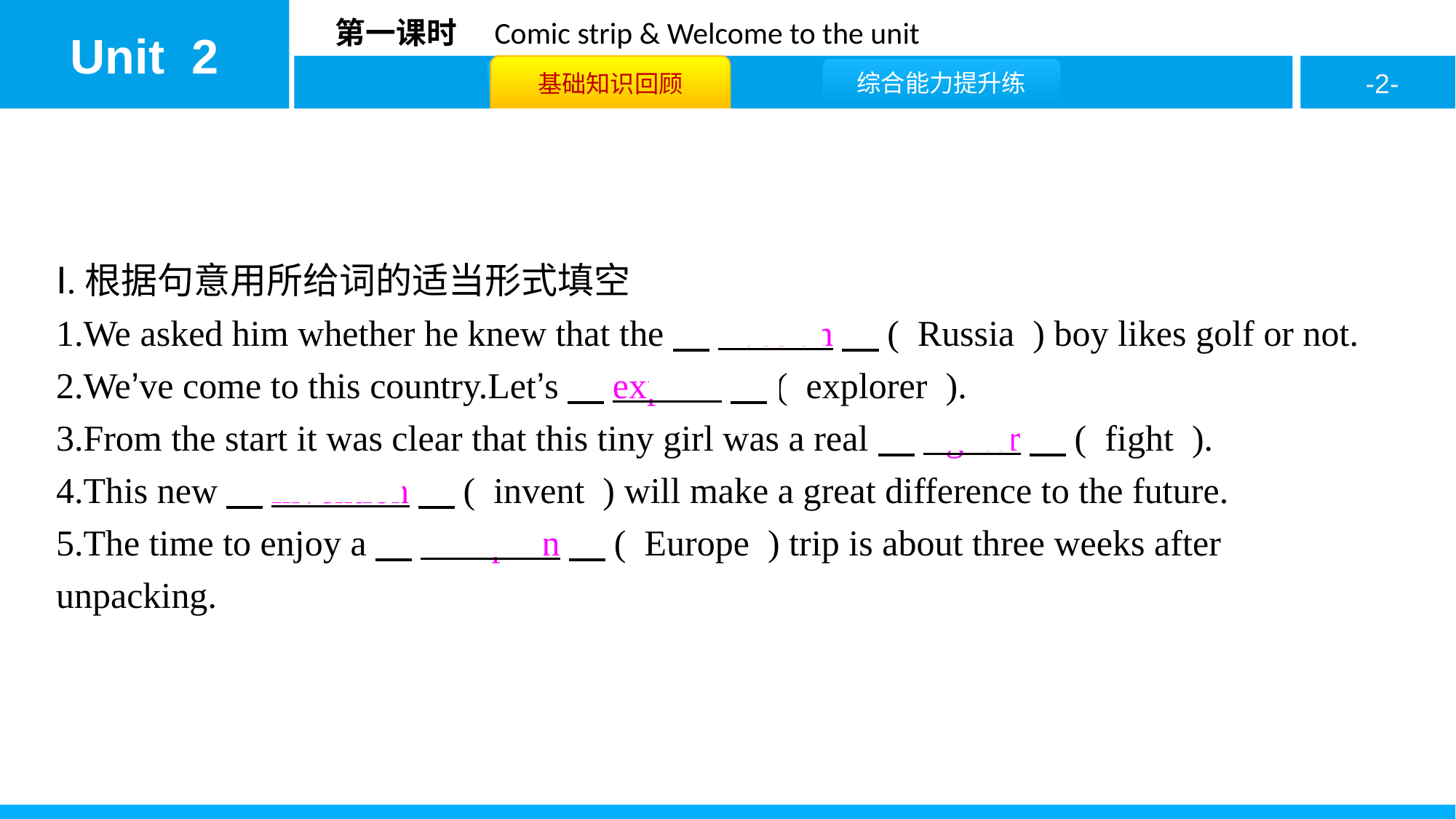

Ⅰ.根据句意用所给词的适当形式填空
1.We asked him whether he knew that the　Russian　(  Russia  ) boy likes golf or not.
2.We’ve come to this country.Let’s　explore　(  explorer  ).
3.From the start it was clear that this tiny girl was a real　fighter　(  fight  ).
4.This new　invention　(  invent  ) will make a great difference to the future.
5.The time to enjoy a　European　(  Europe  ) trip is about three weeks after unpacking.